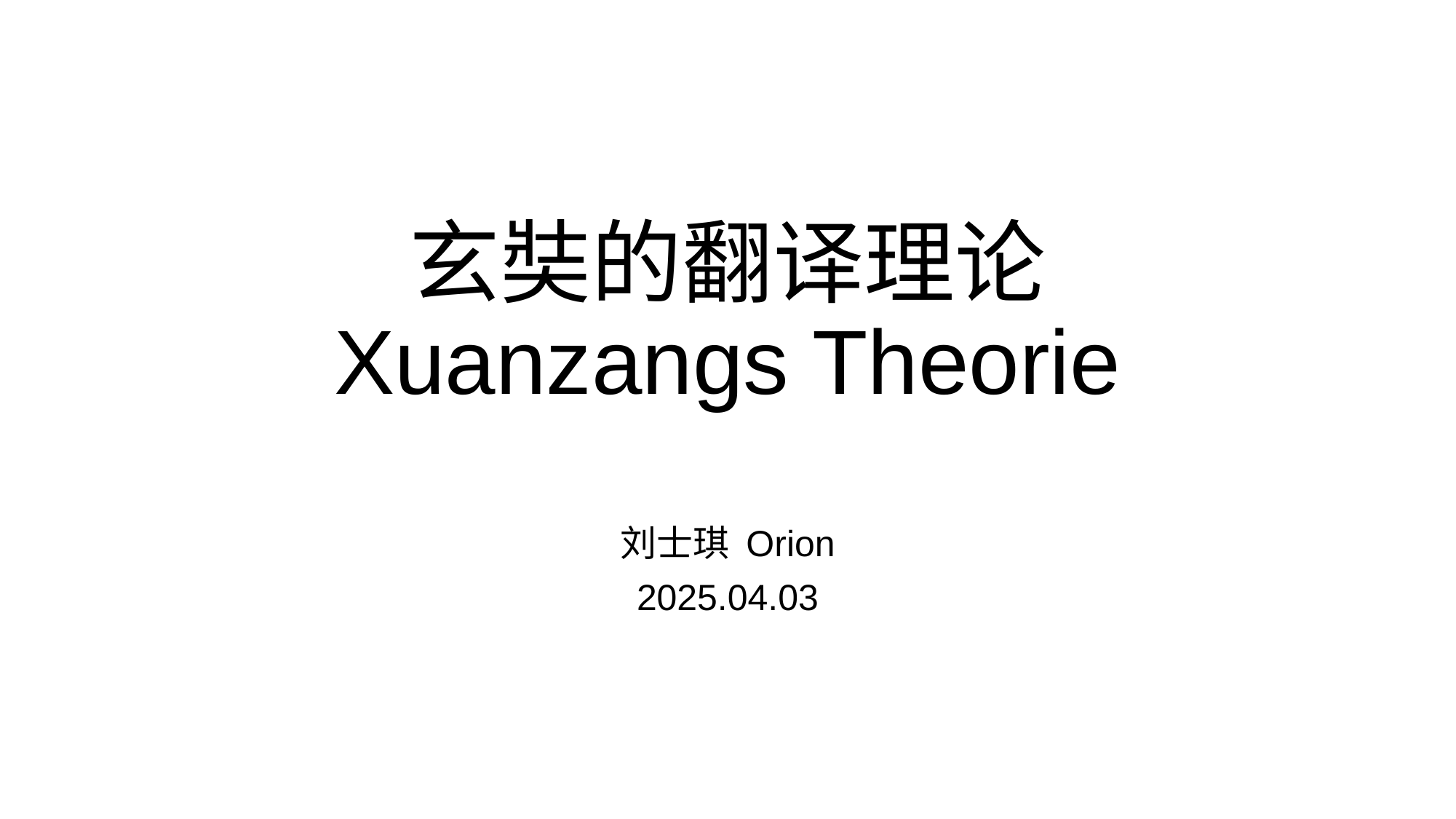

# 玄奘的翻译理论 Xuanzangs Theorie
刘士琪 Orion
2025.04.03